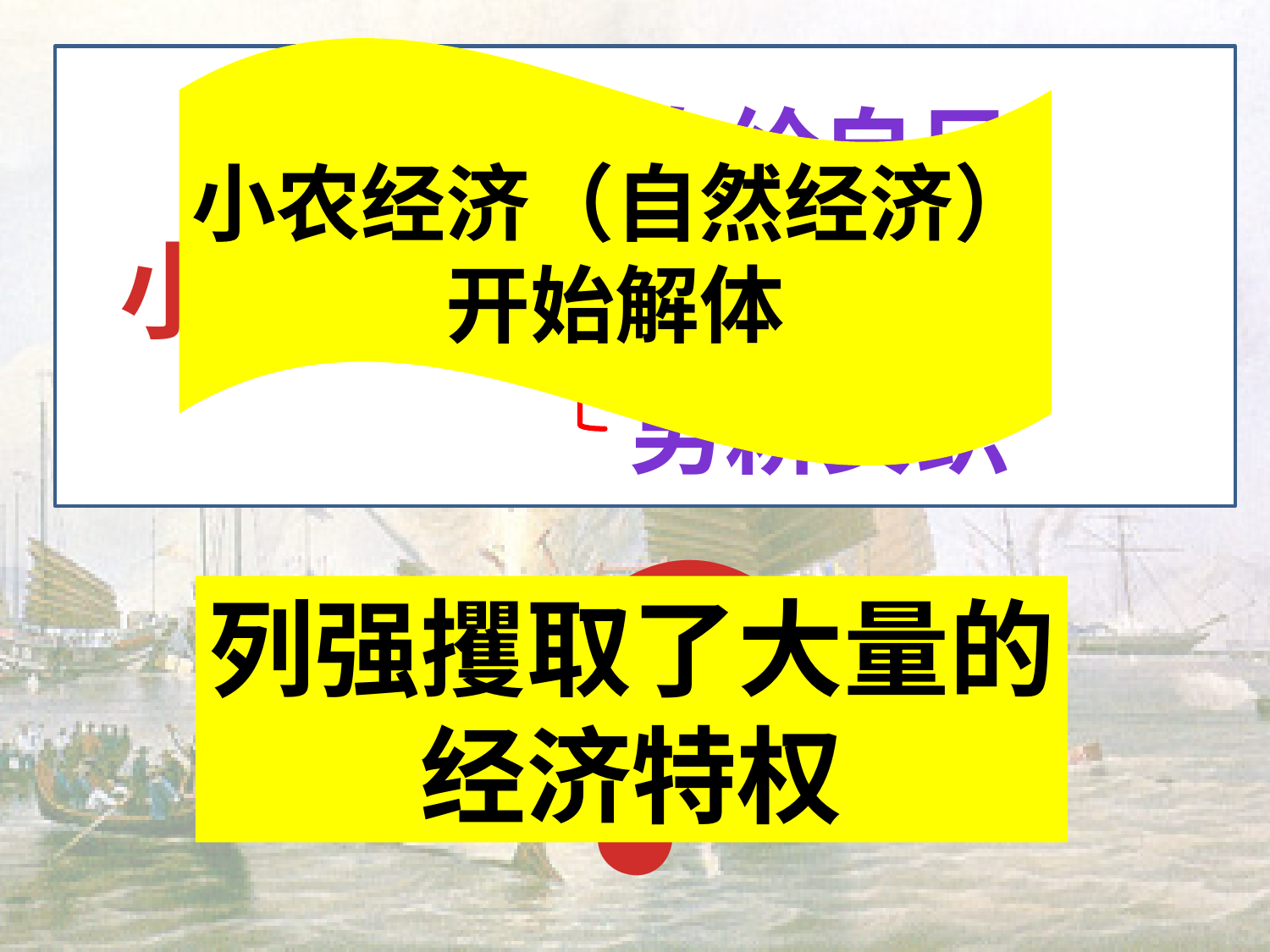

小农经济（自然经济）
开始解体

自给自足

小农经济
男耕女织
？
列强攫取了大量的
经济特权